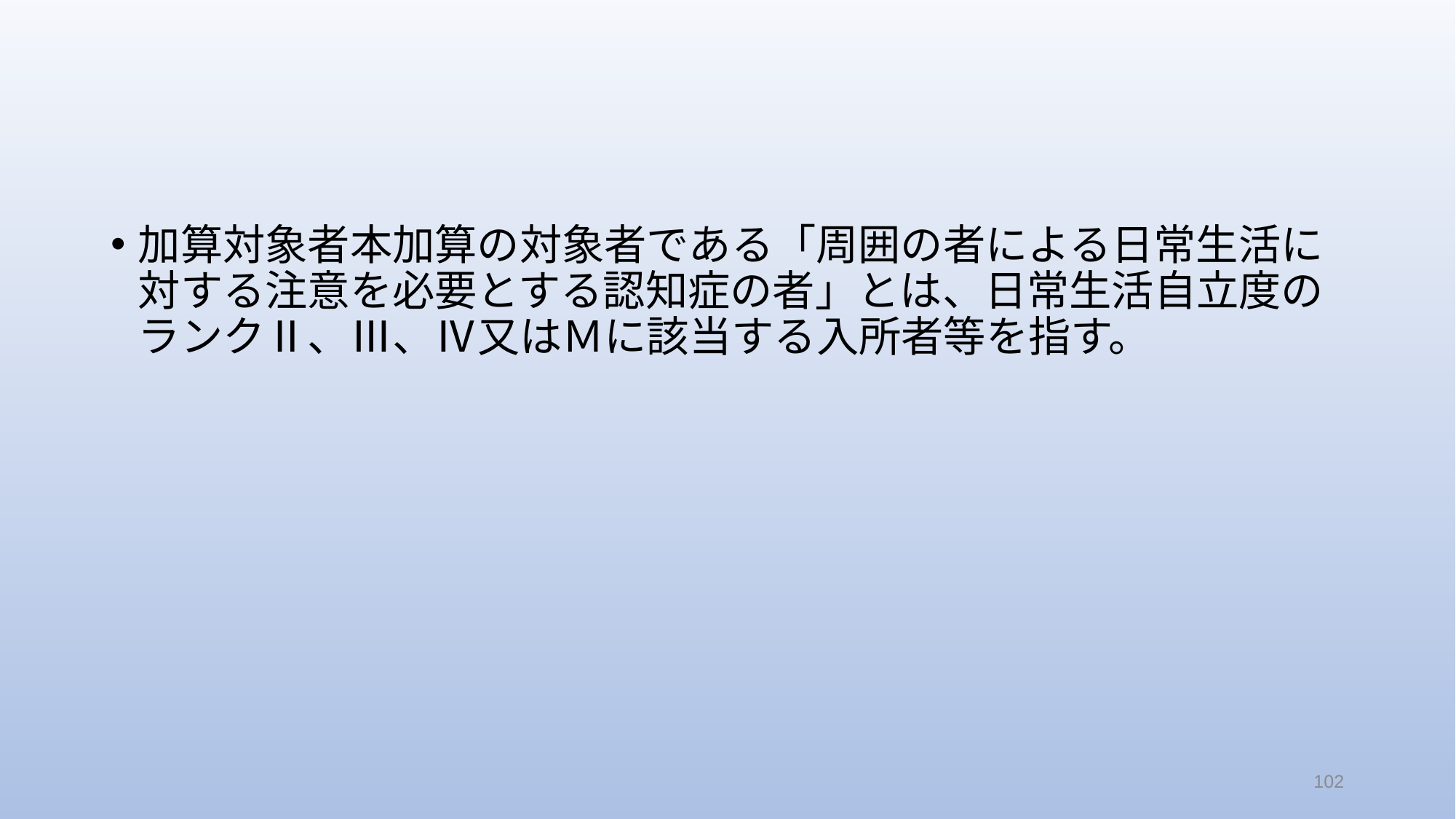

#
加算対象者本加算の対象者である「周囲の者による日常生活に対する注意を必要とする認知症の者」とは、日常生活自立度のランクⅡ、Ⅲ、Ⅳ又はＭに該当する入所者等を指す。
102